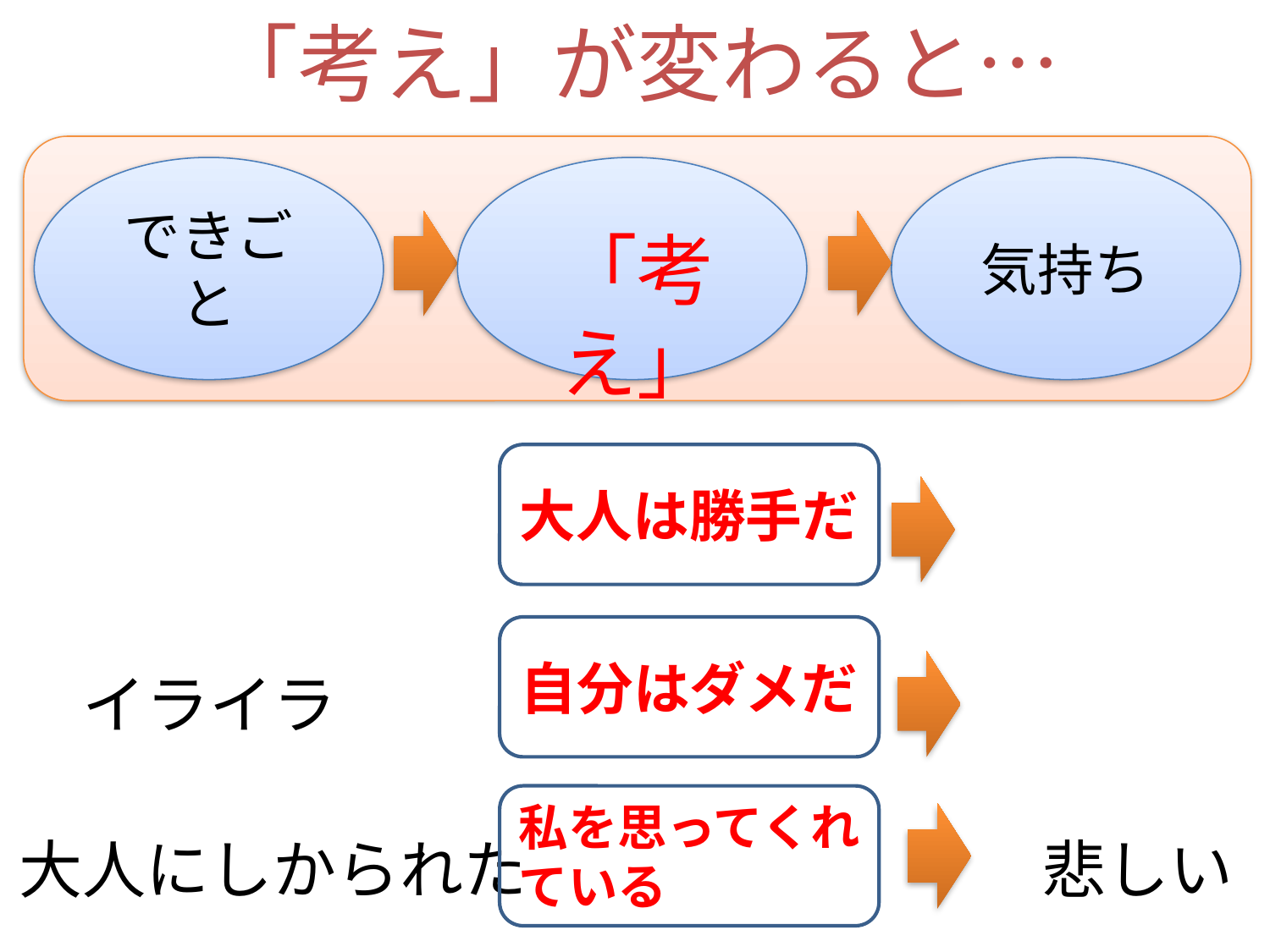

「考え」が変わると…

できごと

気持ち

「考え」
　　　　　　　　           　　　　　　 　　　イライラ
大人にしかられた             　　　　　 悲しい
　　　　　　　　　　　　　　　　　　　　　　　落ち着き
大人は勝手だ

自分はダメだ

私を思ってくれている